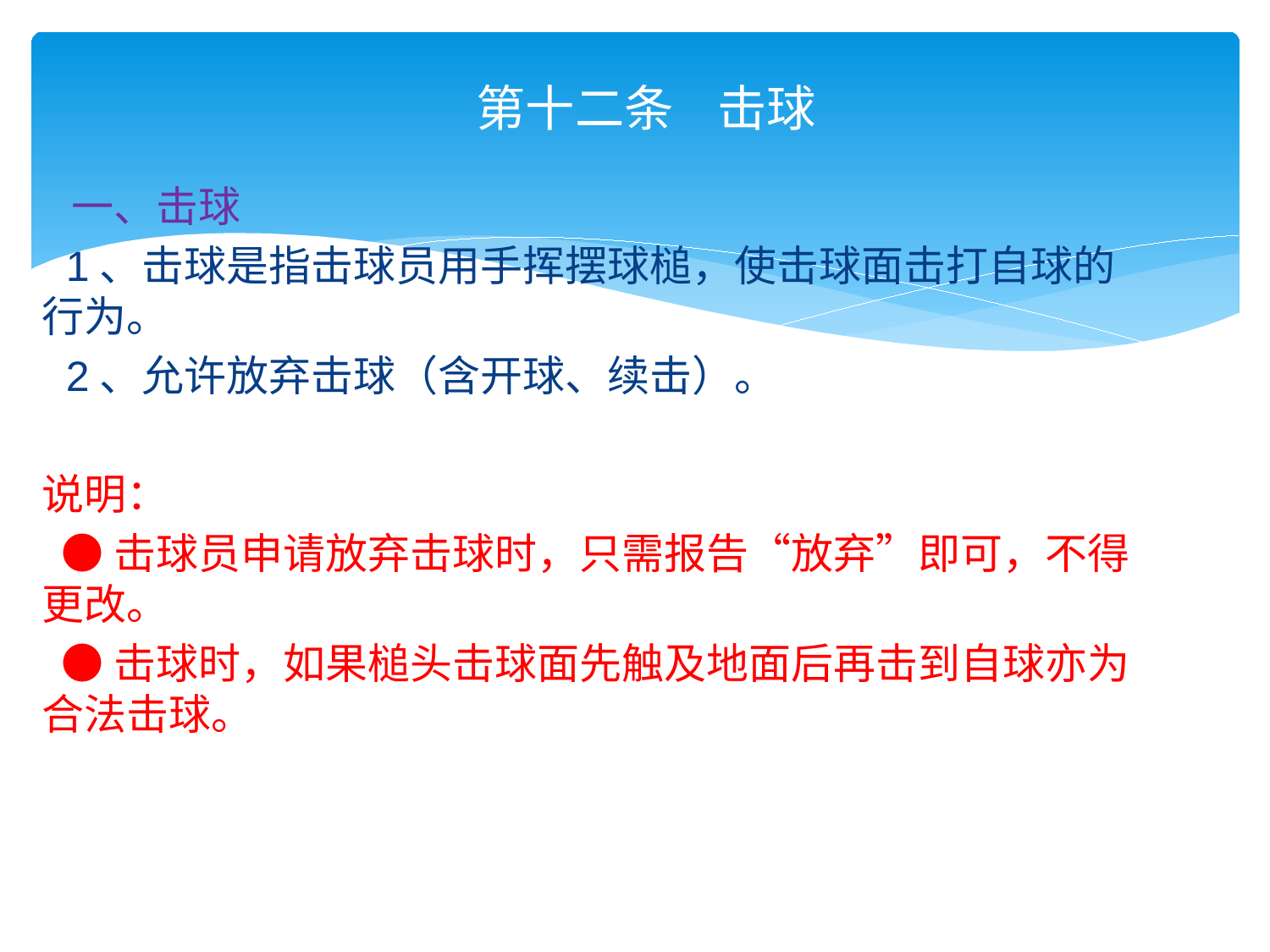

# 第十二条    击球
  一、击球
  1、击球是指击球员用手挥摆球槌，使击球面击打自球的行为。
  2、允许放弃击球（含开球、续击）。

说明：
  ●击球员申请放弃击球时，只需报告“放弃”即可，不得更改。
  ●击球时，如果槌头击球面先触及地面后再击到自球亦为合法击球。